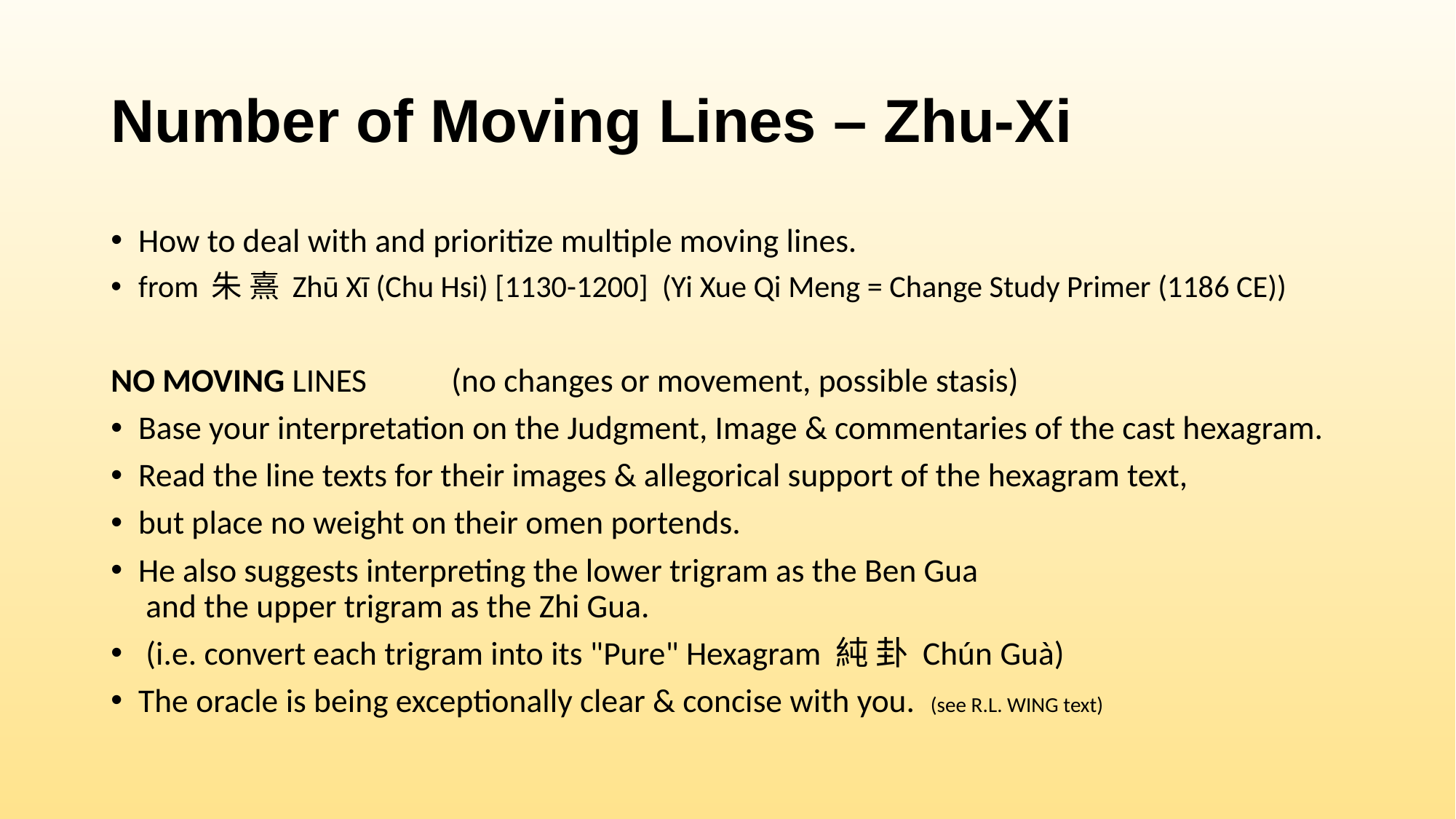

# Number of Moving Lines – Zhu-Xi
How to deal with and prioritize multiple moving lines.
from 朱 熹 Zhū Xī (Chu Hsi) [1130-1200]  (Yi Xue Qi Meng = Change Study Primer (1186 CE))

NO MOVING LINES	(no changes or movement, possible stasis)
Base your interpretation on the Judgment, Image & commentaries of the cast hexagram.
Read the line texts for their images & allegorical support of the hexagram text,
but place no weight on their omen portends.
He also suggests interpreting the lower trigram as the Ben Gua
	 and the upper trigram as the Zhi Gua.
 (i.e. convert each trigram into its "Pure" Hexagram 純 卦 Chún Guà)
The oracle is being exceptionally clear & concise with you.  (see R.L. WING text)